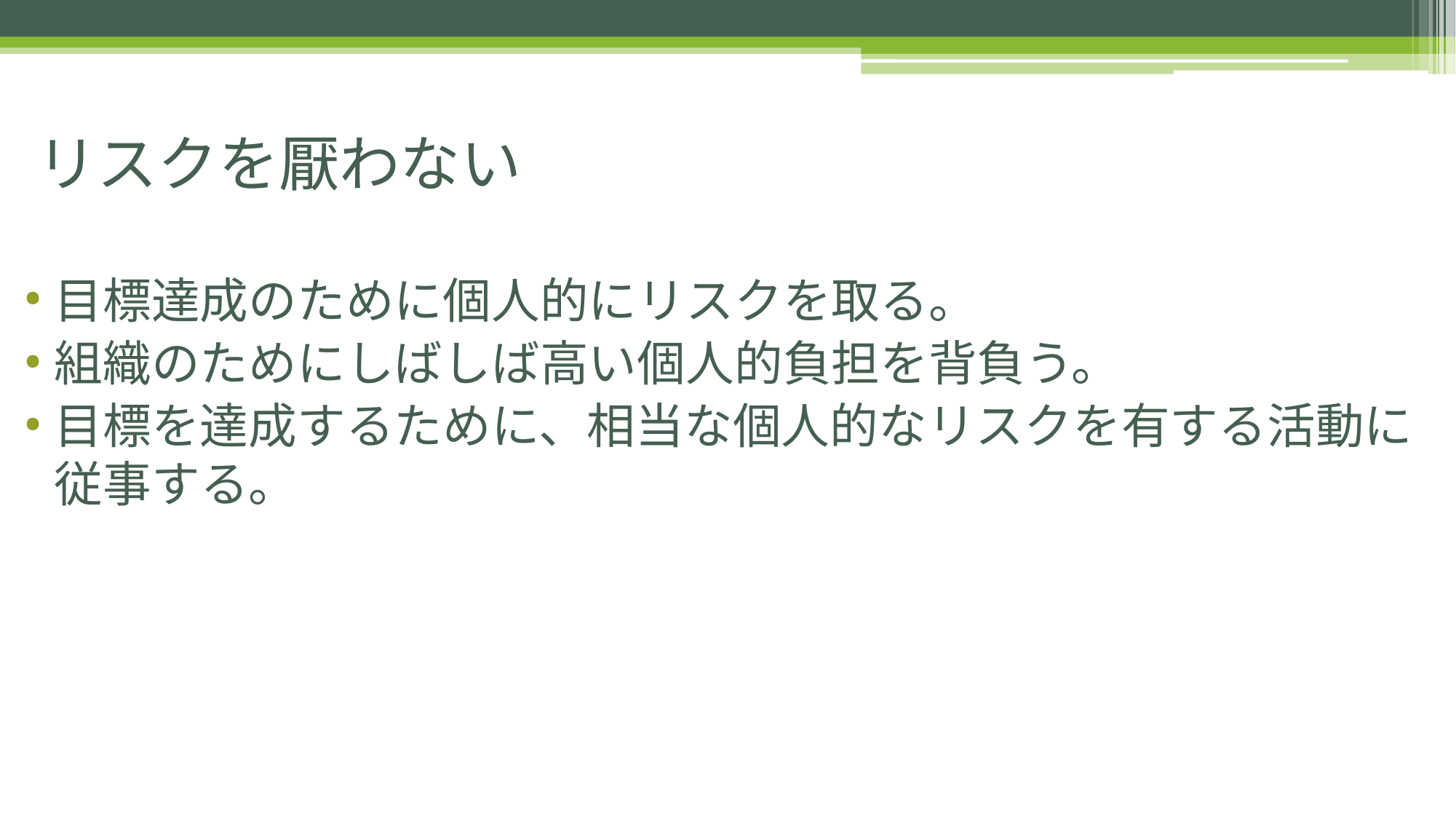

# リスクを厭わない
目標達成のために個人的にリスクを取る。
組織のためにしばしば高い個人的負担を背負う。
目標を達成するために、相当な個人的なリスクを有する活動に従事する。